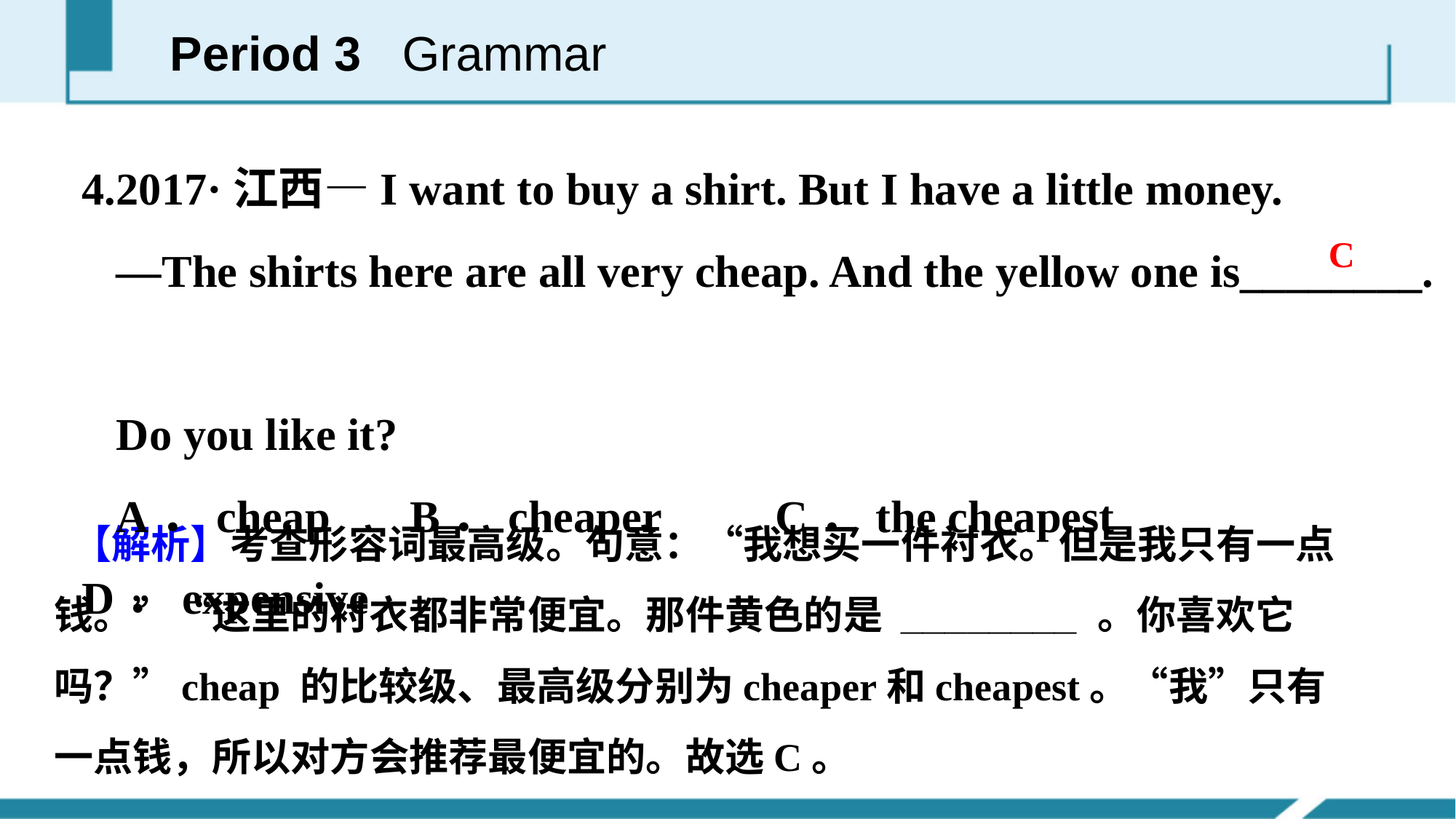

Period 3   Grammar
4.2017·江西—I want to buy a shirt. But I have a little money.
   —The shirts here are all very cheap. And the yellow one is________.
   Do you like it?
   A．cheap       B．cheaper          C．the cheapest         D．expensive
C
 【解析】考查形容词最高级。句意：“我想买一件衬衣。但是我只有一点钱。”“这里的衬衣都非常便宜。那件黄色的是 ________ 。你喜欢它吗？”cheap 的比较级、最高级分别为cheaper和cheapest。“我”只有一点钱，所以对方会推荐最便宜的。故选C。